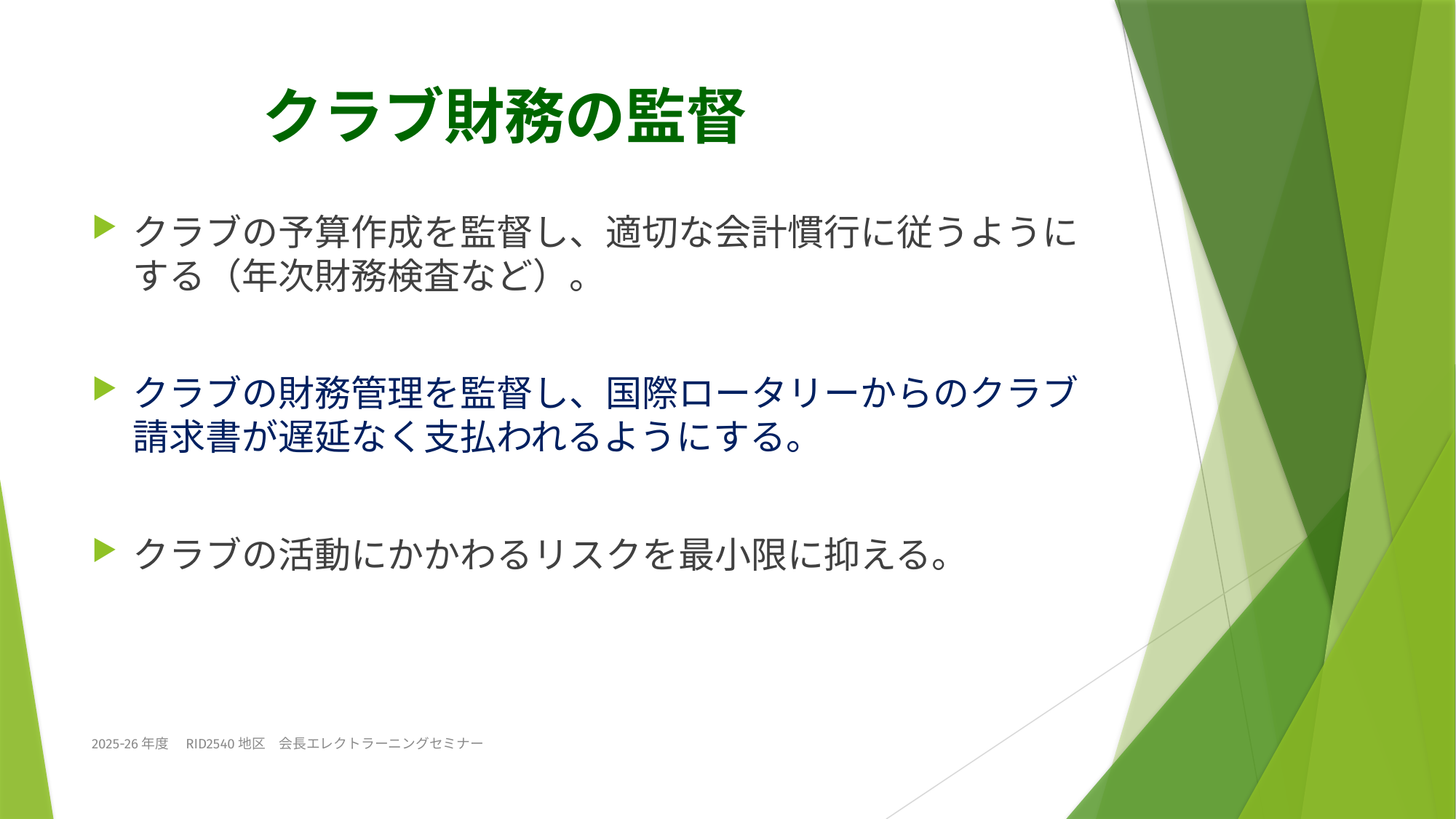

# クラブ財務の監督
クラブの予算作成を監督し、適切な会計慣行に従うようにする（年次財務検査など）。

クラブの財務管理を監督し、国際ロータリーからのクラブ請求書が遅延なく支払われるようにする。

クラブの活動にかかわるリスクを最小限に抑える。

2025-26年度　RID2540地区　会長エレクトラーニングセミナー